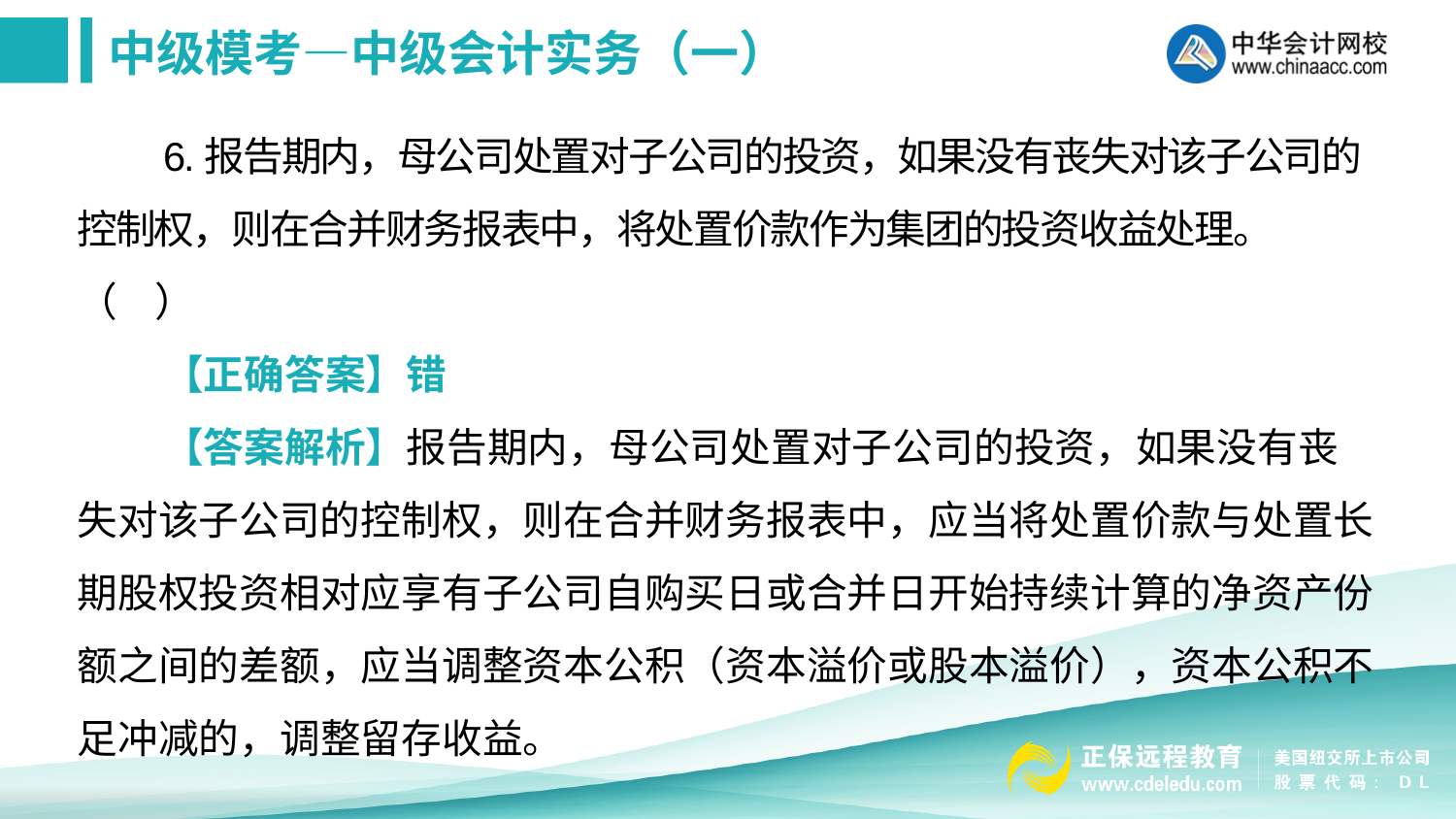

6.报告期内，母公司处置对子公司的投资，如果没有丧失对该子公司的控制权，则在合并财务报表中，将处置价款作为集团的投资收益处理。（　）
【正确答案】错
【答案解析】报告期内，母公司处置对子公司的投资，如果没有丧失对该子公司的控制权，则在合并财务报表中，应当将处置价款与处置长期股权投资相对应享有子公司自购买日或合并日开始持续计算的净资产份额之间的差额，应当调整资本公积（资本溢价或股本溢价），资本公积不足冲减的，调整留存收益。